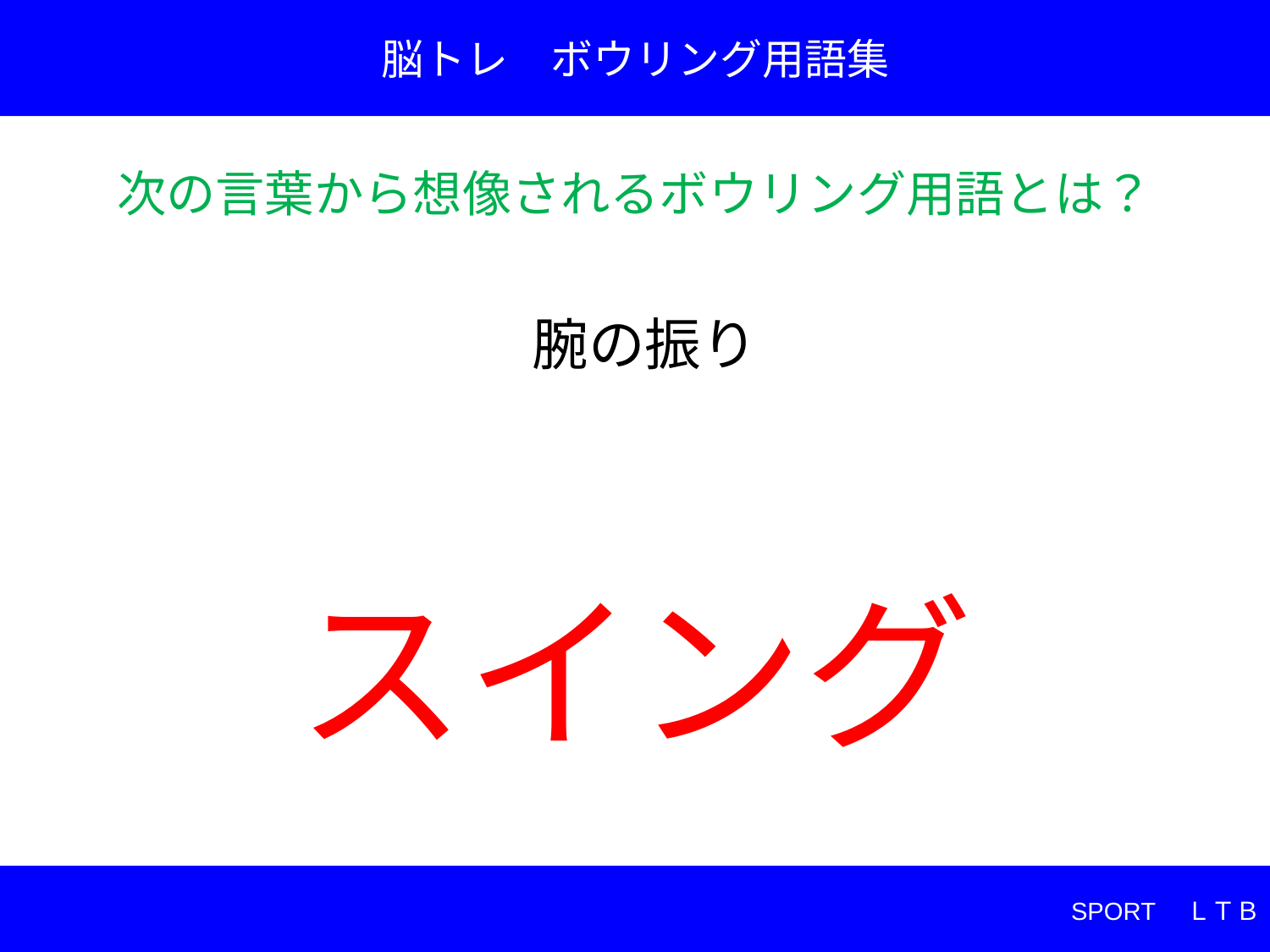

脳トレ　ボウリング用語集
次の言葉から想像されるボウリング用語とは？
腕の振り
# スイング
SPORT　ＬＴＢ